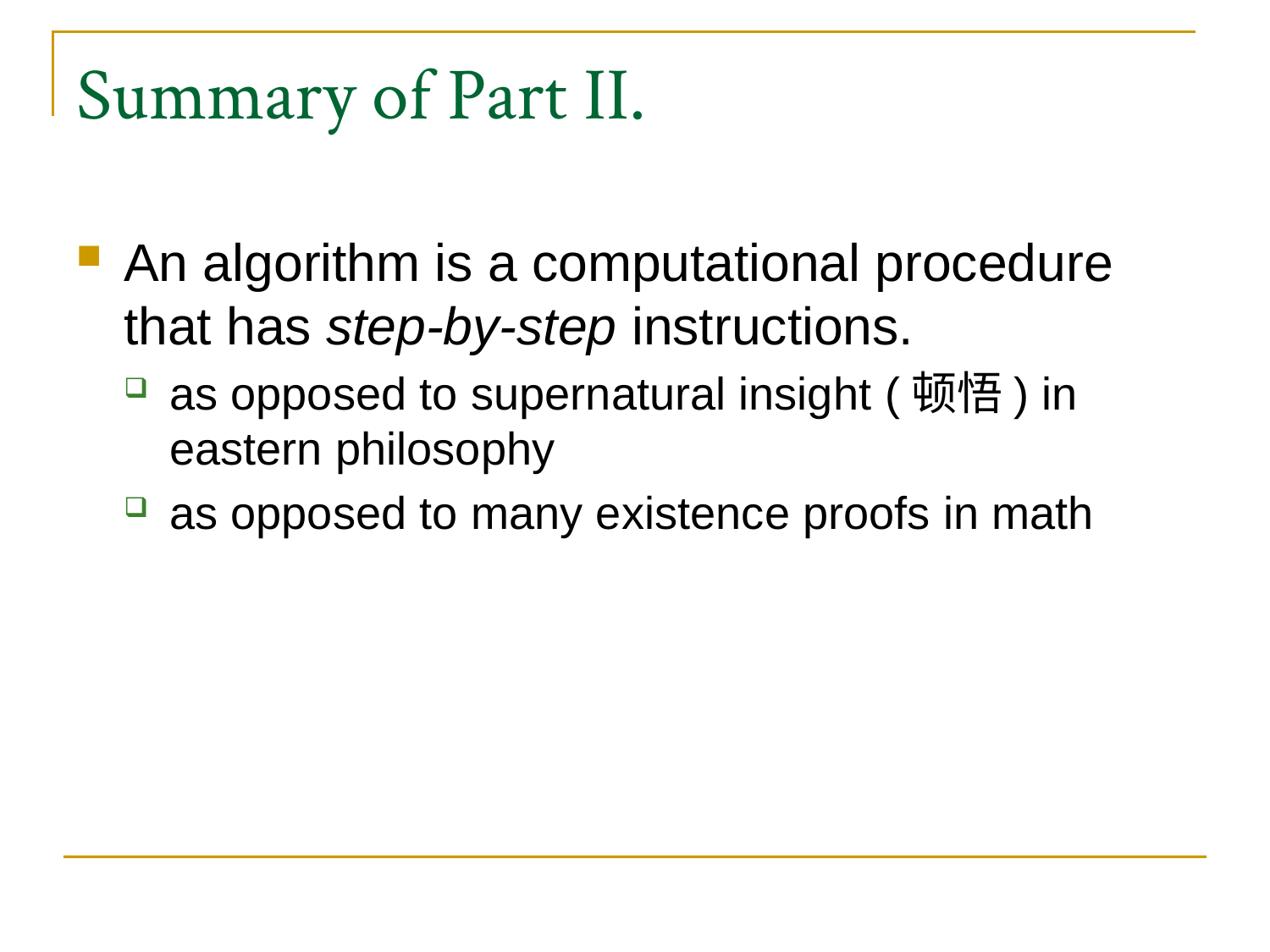

# Summary of Part II.
An algorithm is a computational procedure that has step-by-step instructions.
as opposed to supernatural insight (顿悟) in eastern philosophy
as opposed to many existence proofs in math